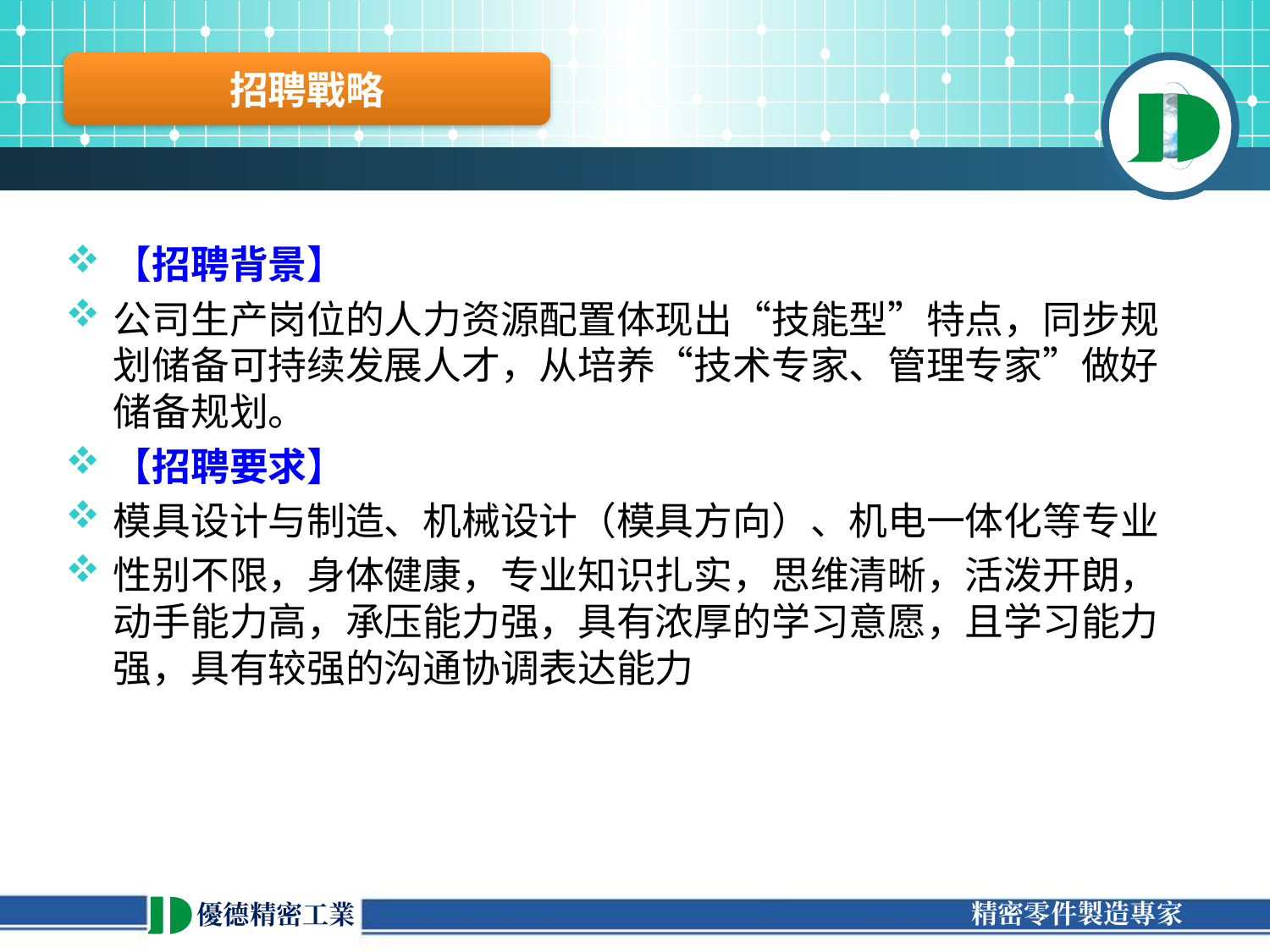

招聘戰略

【招聘背景】
公司生产岗位的人力资源配置体现出“技能型”特点，同步规划储备可持续发展人才，从培养“技术专家、管理专家”做好储备规划。
【招聘要求】
模具设计与制造、机械设计（模具方向）、机电一体化等专业
性别不限，身体健康，专业知识扎实，思维清晰，活泼开朗，动手能力高，承压能力强，具有浓厚的学习意愿，且学习能力强，具有较强的沟通协调表达能力